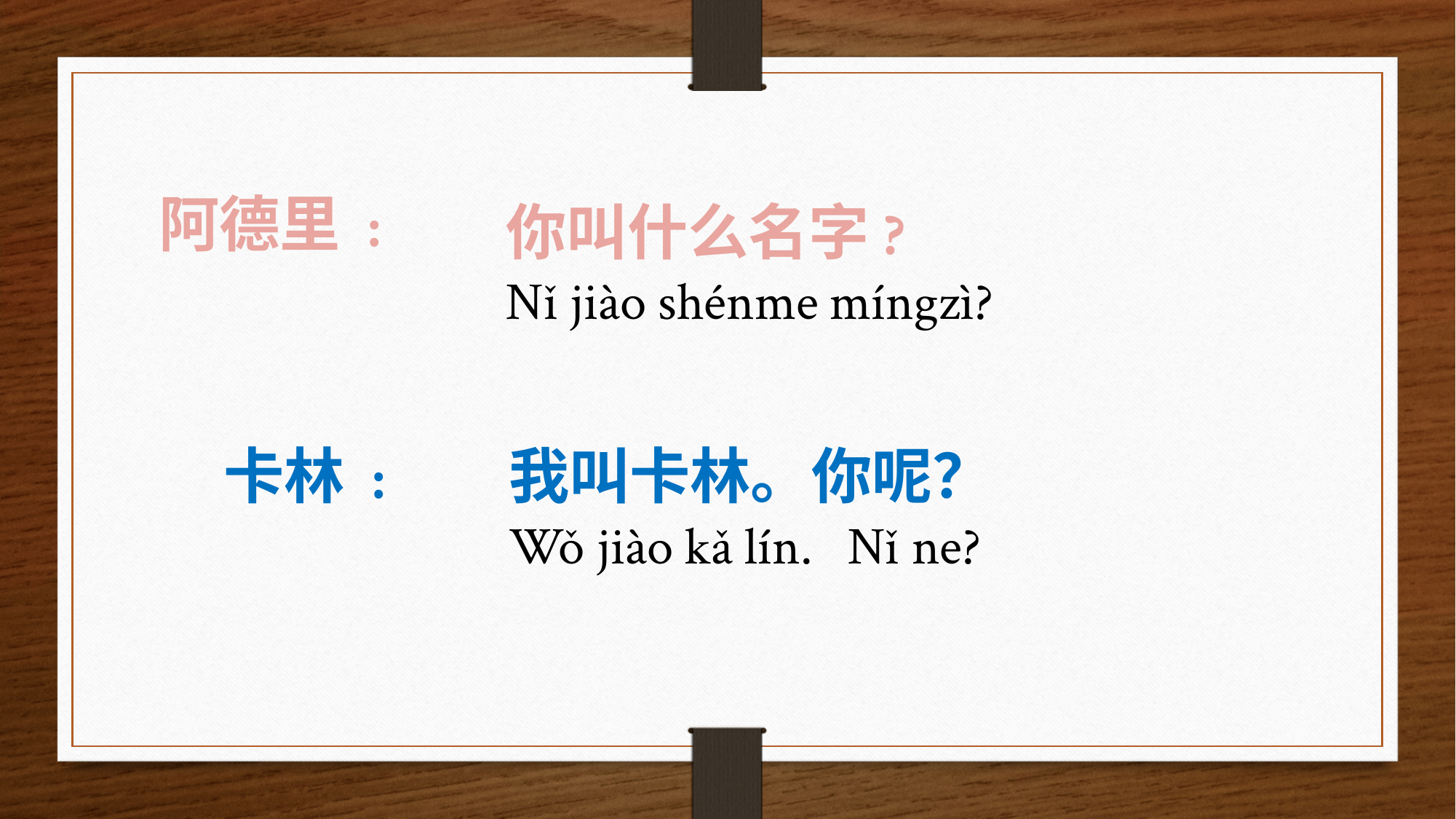

阿德里 :
你叫什么名字?
Nǐ jiào shénme míngzì?
卡林 :
我叫卡林。你呢？
Wǒ jiào kǎ lín.   Nǐ ne?